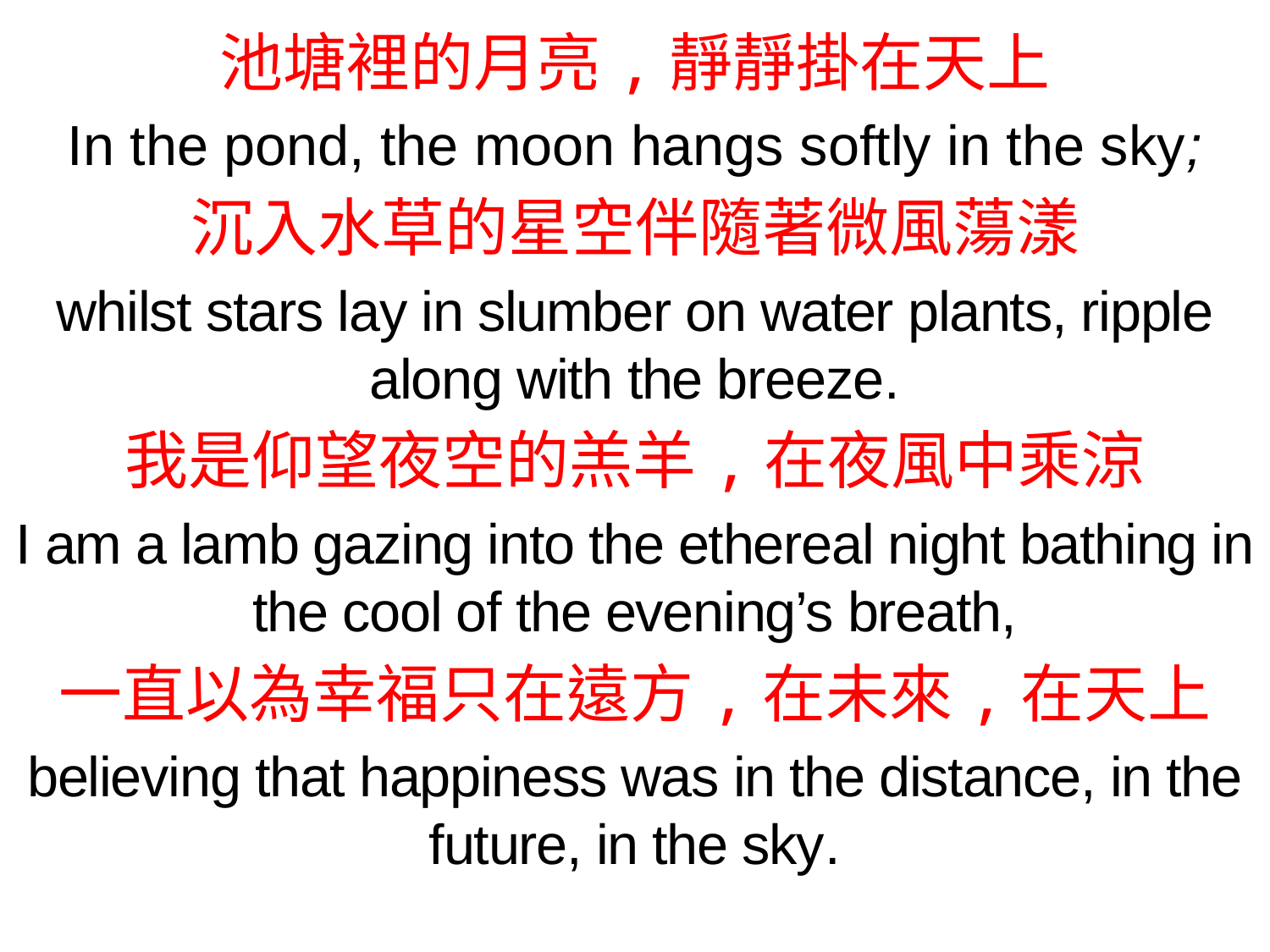

池塘裡的月亮,靜靜掛在天上
In the pond, the moon hangs softly in the sky;
沉入水草的星空伴隨著微風蕩漾
whilst stars lay in slumber on water plants, ripple along with the breeze.
我是仰望夜空的羔羊,在夜風中乘涼
I am a lamb gazing into the ethereal night bathing in the cool of the evening’s breath,
一直以為幸福只在遠方,在未來,在天上
believing that happiness was in the distance, in the future, in the sky.